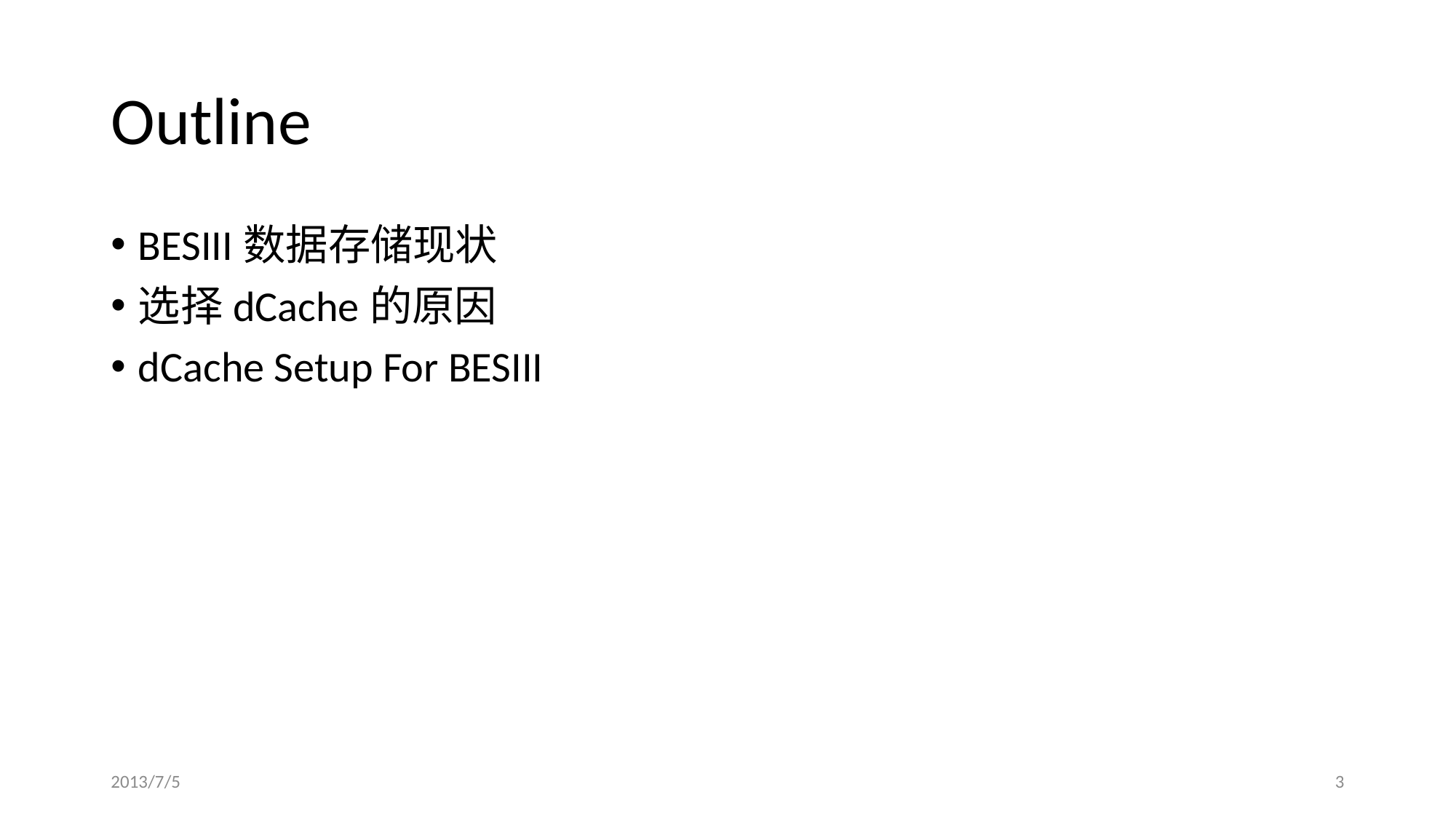

# Outline
BESIII数据存储现状
选择dCache的原因
dCache Setup For BESIII
2013/7/5
3